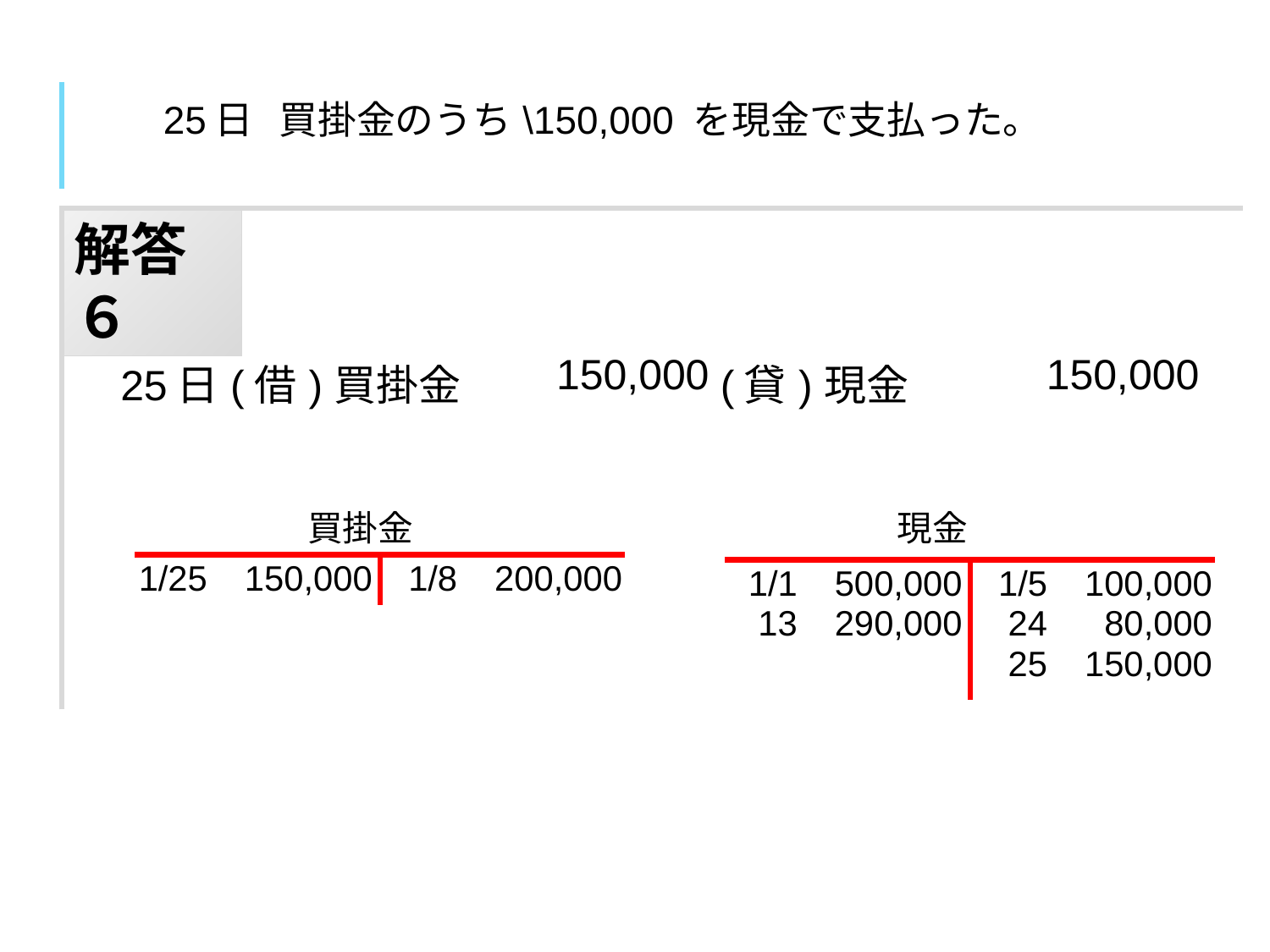

| 25日 | 買掛金のうち\150,000 を現金で支払った。 |
| --- | --- |
解答６

| 25日 | (借) | 買掛金 | 150,000 | (貸) | 現金 | 150,000 |
| --- | --- | --- | --- | --- | --- | --- |
買掛金
 1/8
 200,000
現金
1/1
 500,000
1/5
 100,000
 13
 290,000
 24
80,000
1/25
 150,000
 25
150,000